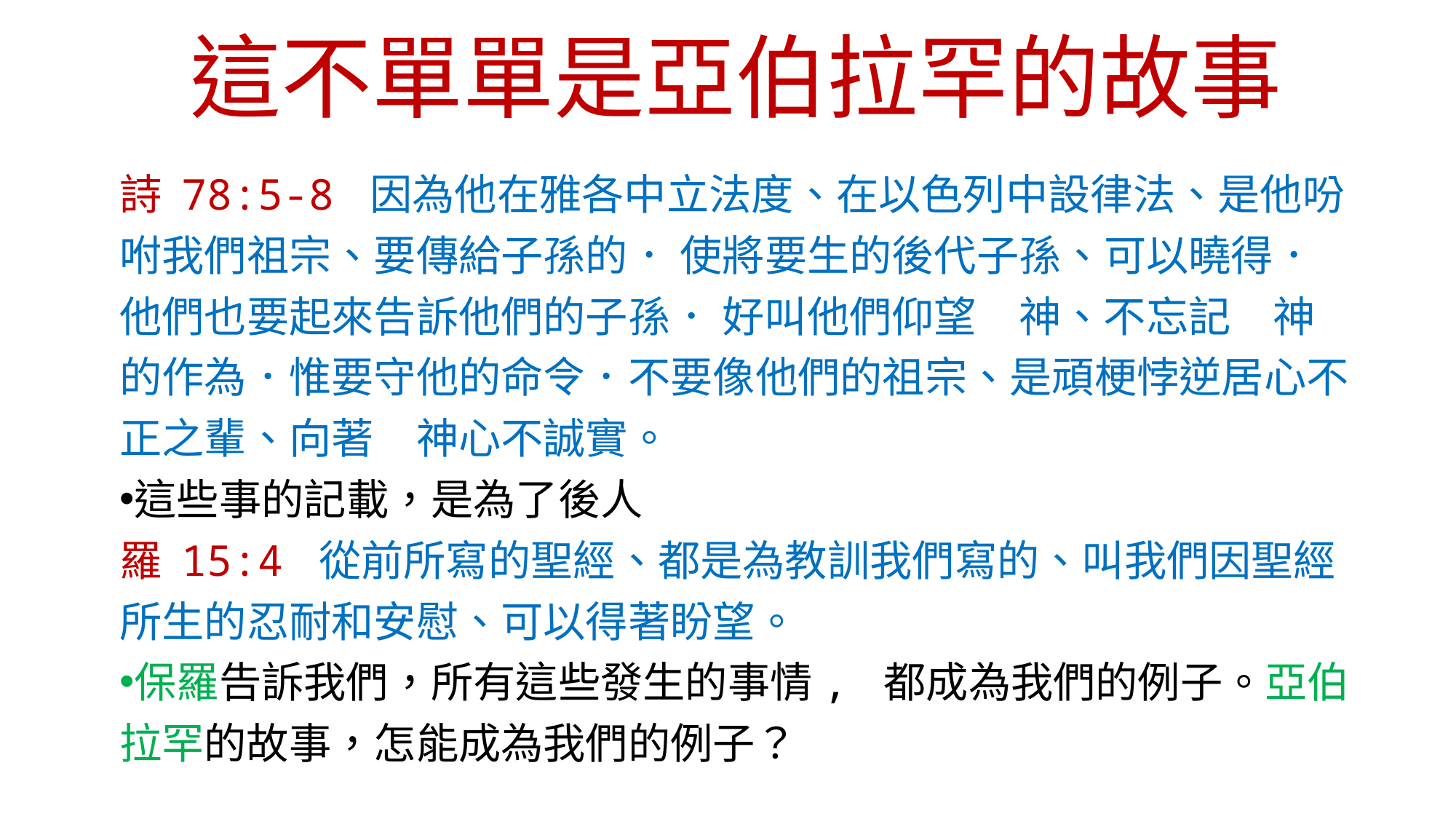

# 這不單單是亞伯拉罕的故事
詩 78:5-8 因為他在雅各中立法度、在以色列中設律法、是他吩咐我們祖宗、要傳給子孫的． 使將要生的後代子孫、可以曉得．他們也要起來告訴他們的子孫． 好叫他們仰望　神、不忘記　神的作為．惟要守他的命令．不要像他們的祖宗、是頑梗悖逆居心不正之輩、向著　神心不誠實。
這些事的記載，是為了後人
羅 15:4 從前所寫的聖經、都是為教訓我們寫的、叫我們因聖經所生的忍耐和安慰、可以得著盼望。
保羅告訴我們，所有這些發生的事情, 都成為我們的例子。亞伯拉罕的故事，怎能成為我們的例子？